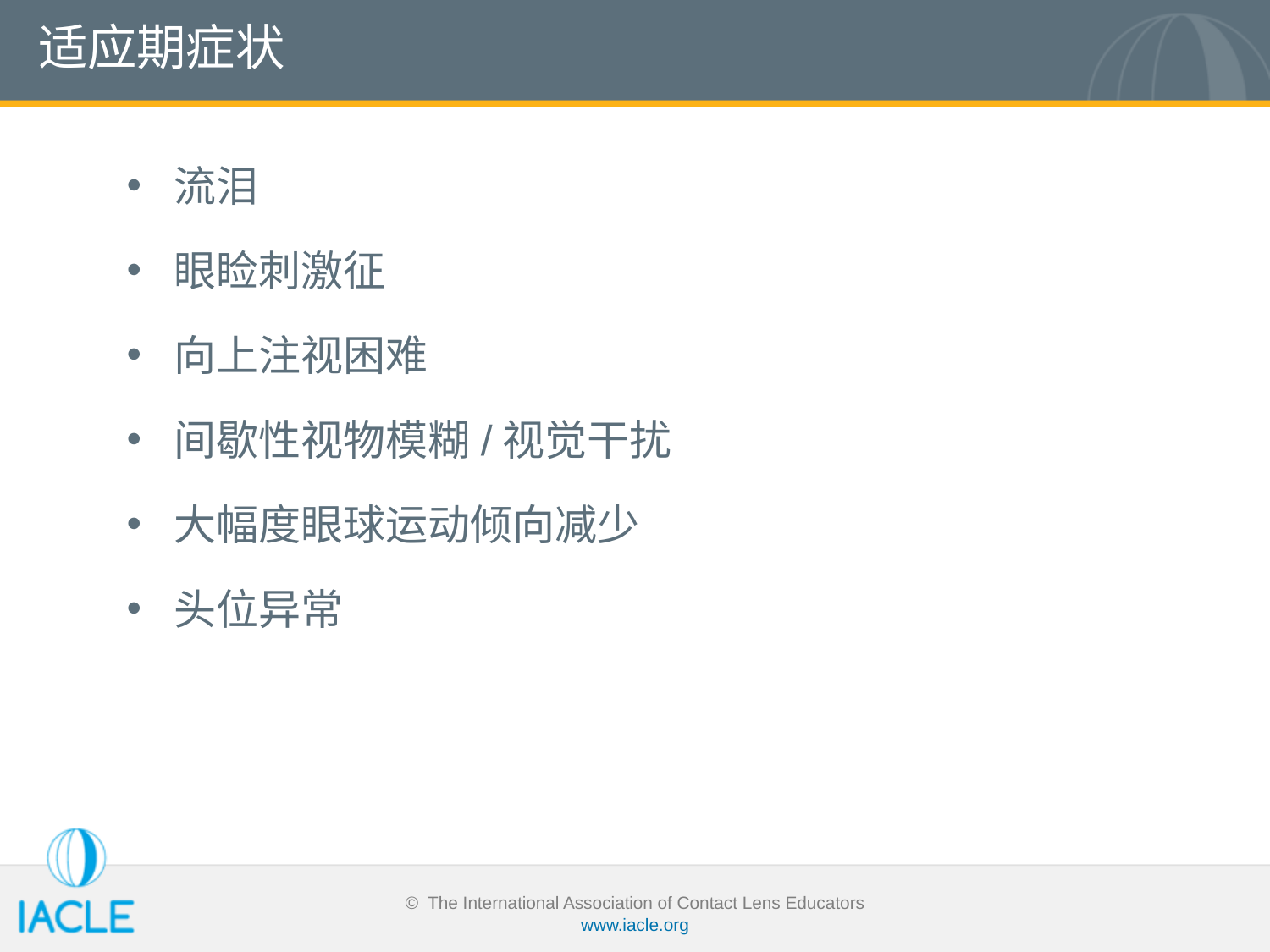

# 适应期症状
流泪
眼睑刺激征
向上注视困难
间歇性视物模糊/视觉干扰
大幅度眼球运动倾向减少
头位异常